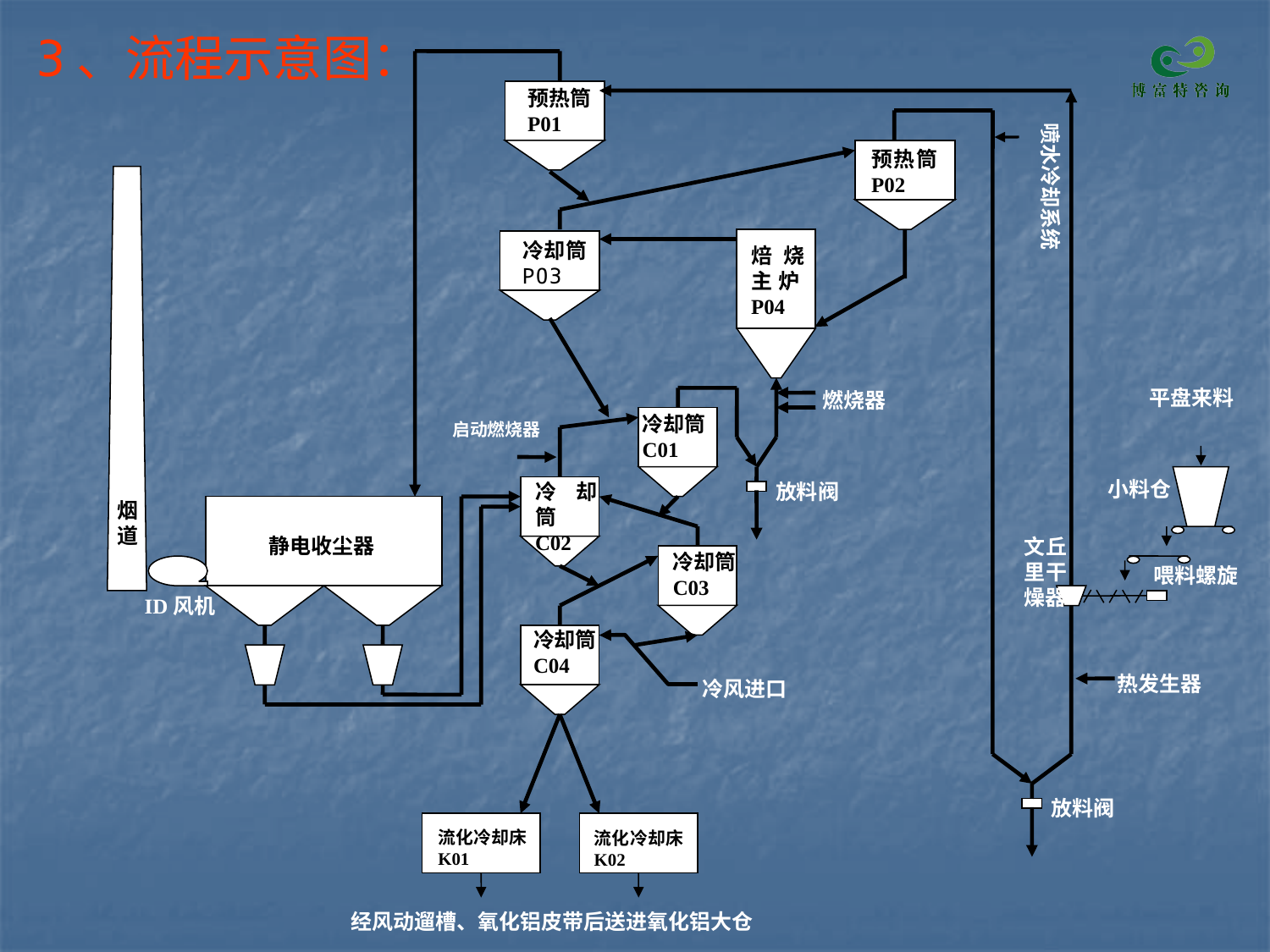

3、流程示意图：

预热筒P01

喷水冷却系统

预热筒P02

冷却筒P03
焙烧主炉P04

燃烧器

冷却筒C01

启动燃烧器

小料仓
冷却筒C02
放料阀

烟道

静电收尘器

文丘里干燥器
冷却筒C03

ID风机

冷却筒C04

热发生器

冷风进口

放料阀

流化冷却床K01
流化冷却床K02

平盘来料
喂料螺旋
经风动遛槽、氧化铝皮带后送进氧化铝大仓